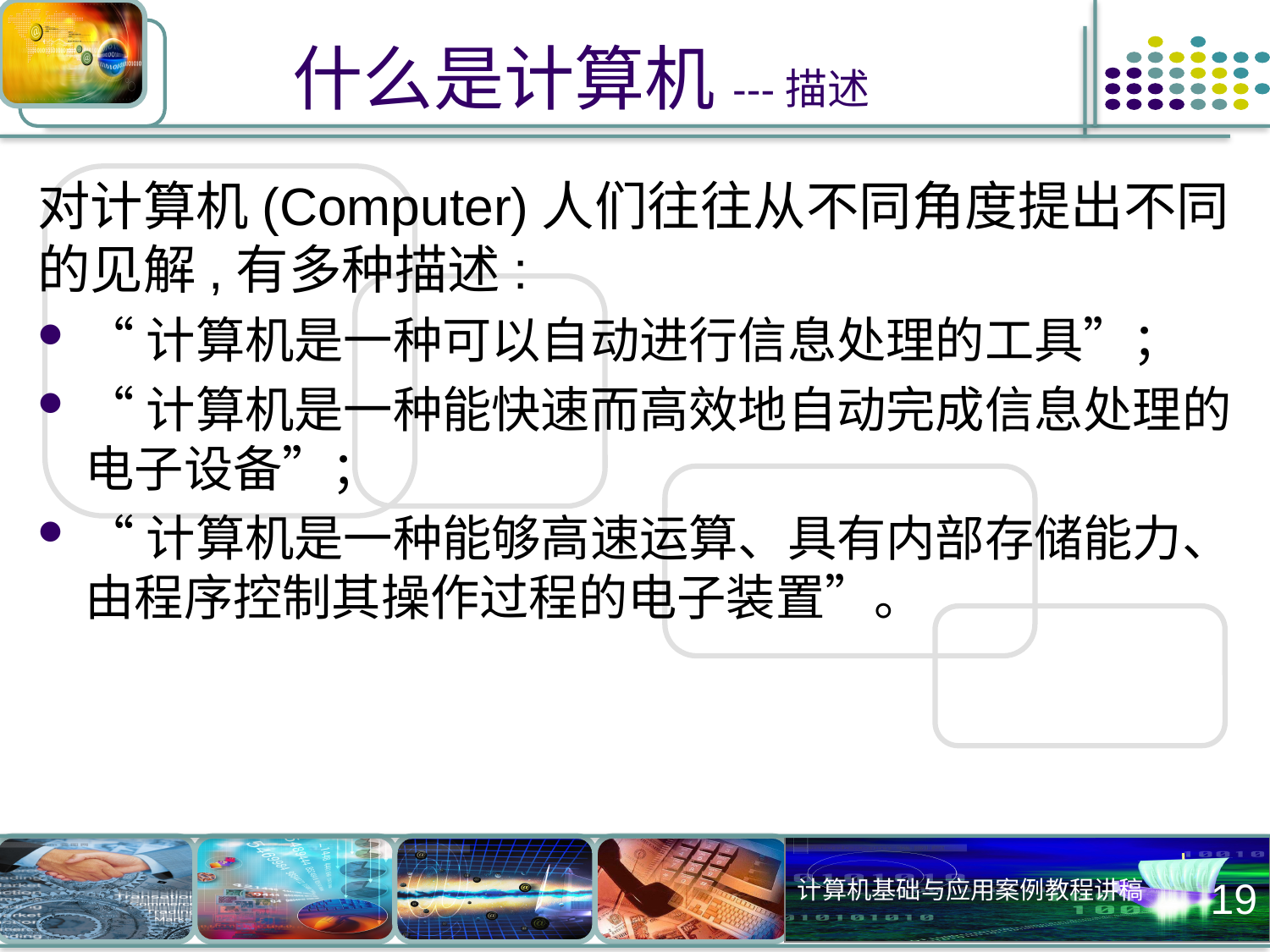

# 什么是计算机---描述
对计算机(Computer)人们往往从不同角度提出不同的见解,有多种描述:
“计算机是一种可以自动进行信息处理的工具”；
“计算机是一种能快速而高效地自动完成信息处理的电子设备”；
“计算机是一种能够高速运算、具有内部存储能力、由程序控制其操作过程的电子装置”。
19